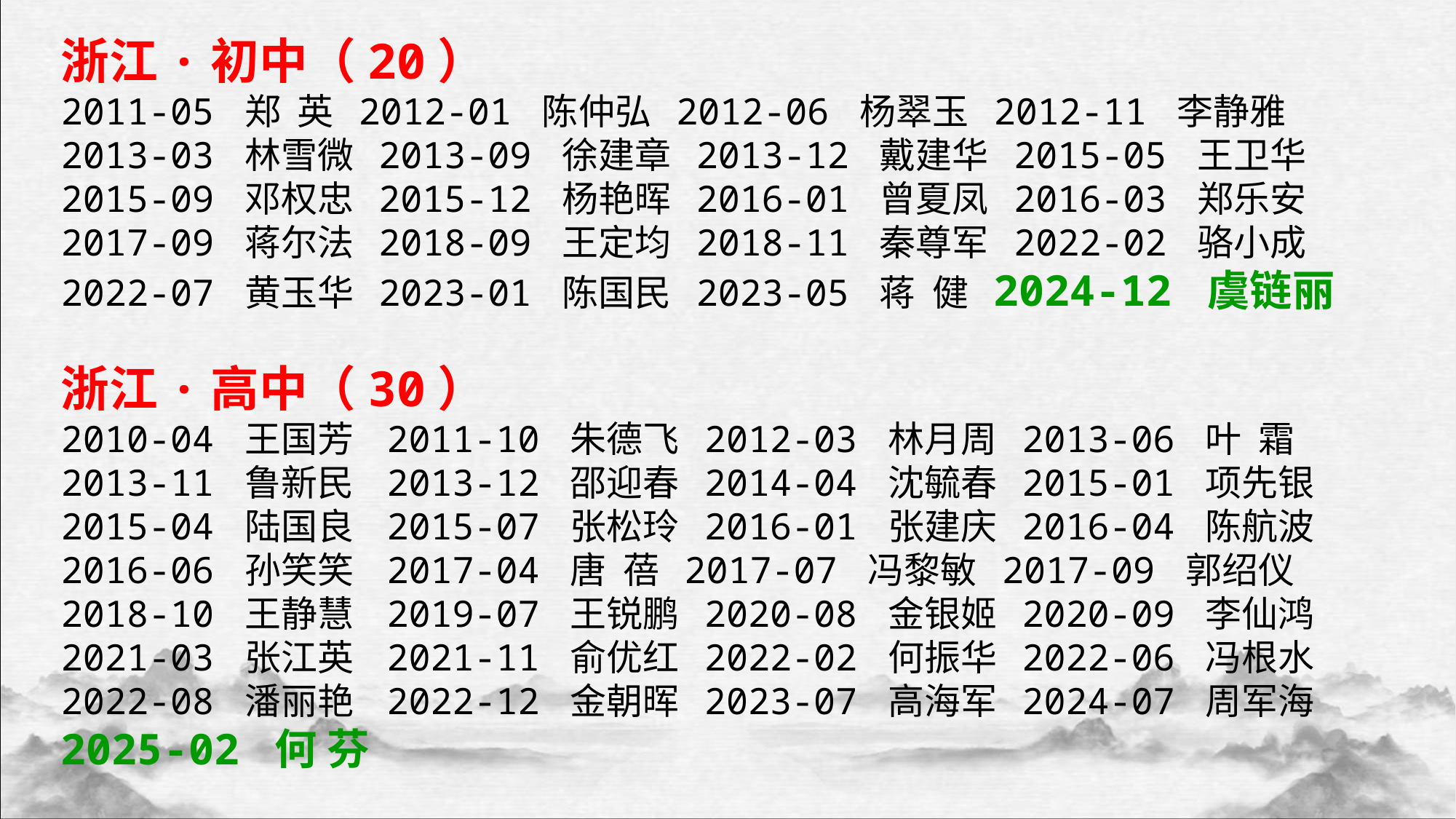

浙江·初中（20）
2011-05 郑  英  2012-01 陈仲弘  2012-06 杨翠玉  2012-11 李静雅       2013-03 林雪微  2013-09 徐建章  2013-12 戴建华  2015-05 王卫华
2015-09 邓权忠  2015-12 杨艳晖  2016-01 曾夏凤  2016-03 郑乐安
2017-09 蒋尔法  2018-09 王定均  2018-11 秦尊军  2022-02 骆小成
2022-07 黄玉华  2023-01 陈国民  2023-05 蒋  健  2024-12 虞链丽

浙江·高中（30）
2010-04 王国芳   2011-10 朱德飞  2012-03 林月周  2013-06 叶  霜
2013-11 鲁新民   2013-12 邵迎春  2014-04 沈毓春  2015-01 项先银
2015-04 陆国良   2015-07 张松玲  2016-01 张建庆  2016-04 陈航波
2016-06 孙笑笑   2017-04 唐  蓓  2017-07 冯黎敏  2017-09 郭绍仪
2018-10 王静慧   2019-07 王锐鹏  2020-08 金银姬  2020-09 李仙鸿
2021-03 张江英   2021-11 俞优红  2022-02 何振华  2022-06 冯根水
2022-08 潘丽艳   2022-12 金朝晖  2023-07 高海军  2024-07 周军海
2025-02 何 芬